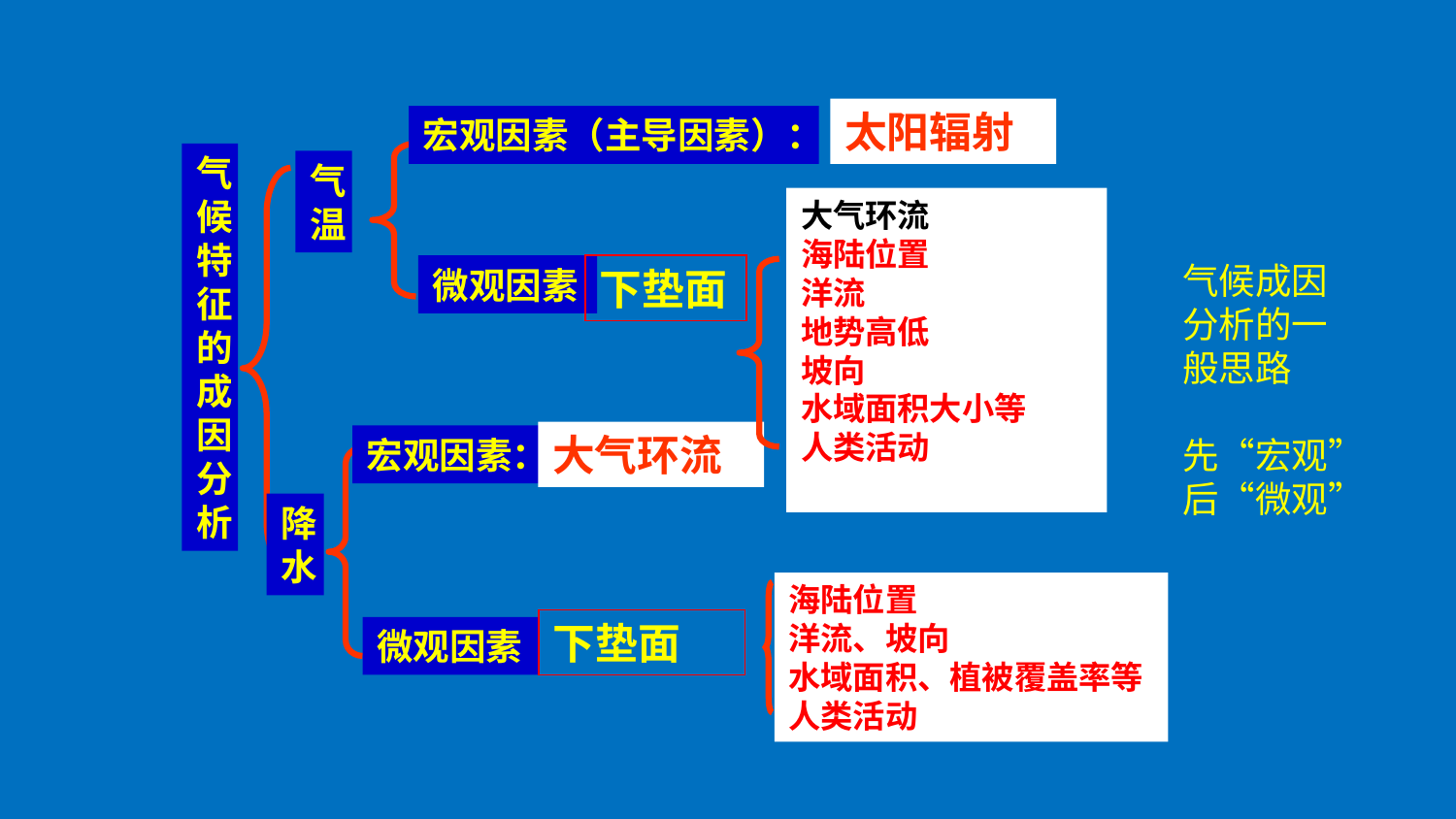

太阳辐射
宏观因素（主导因素）：
气候特征的成因分析

气温

大气环流
海陆位置
洋流
地势高低
坡向
水域面积大小等
人类活动

气候成因
分析的一
般思路

先“宏观”后“微观”

微观因素
下垫面

大气环流
宏观因素：

降水
海陆位置
洋流、坡向
水域面积、植被覆盖率等
人类活动

下垫面
微观因素